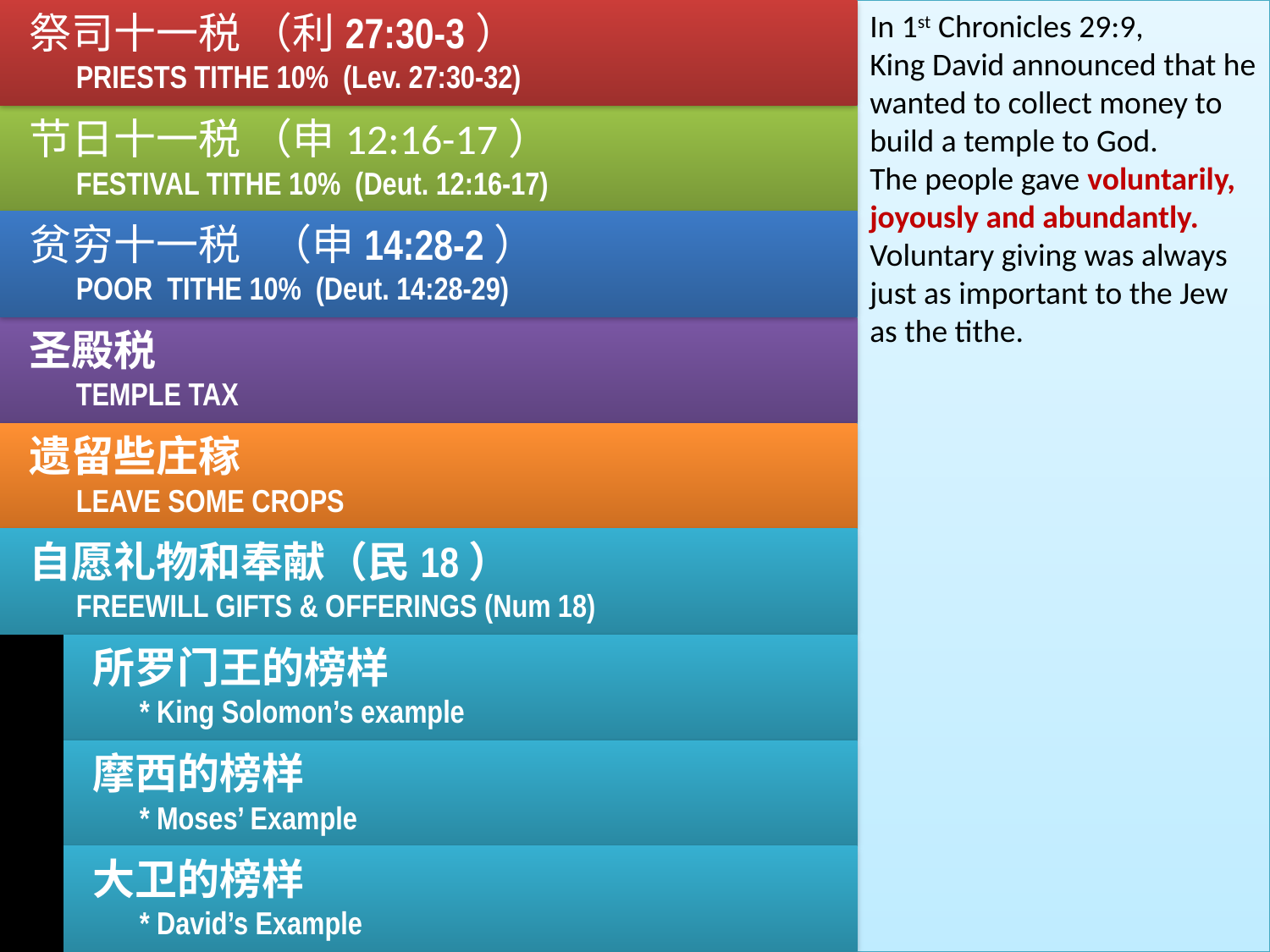

祭司十一税 （利27:30-3）
PRIESTS TITHE 10%  (Lev. 27:30-32)
In 1st Chronicles 29:9,
King David announced that he wanted to collect money to build a temple to God.
The people gave voluntarily, joyously and abundantly.  Voluntary giving was always just as important to the Jew as the tithe.
节日十一税 （申12:16-17）
FESTIVAL TITHE 10%  (Deut. 12:16-17)
贫穷十一税   （申14:28-2）
POOR  TITHE 10%  (Deut. 14:28-29)
圣殿税
TEMPLE TAX
遗留些庄稼
LEAVE SOME CROPS
自愿礼物和奉献（民18）
FREEWILL GIFTS & OFFERINGS (Num 18)
所罗门王的榜样
* King Solomon’s example
摩西的榜样
* Moses’ Example
大卫的榜样
* David’s Example